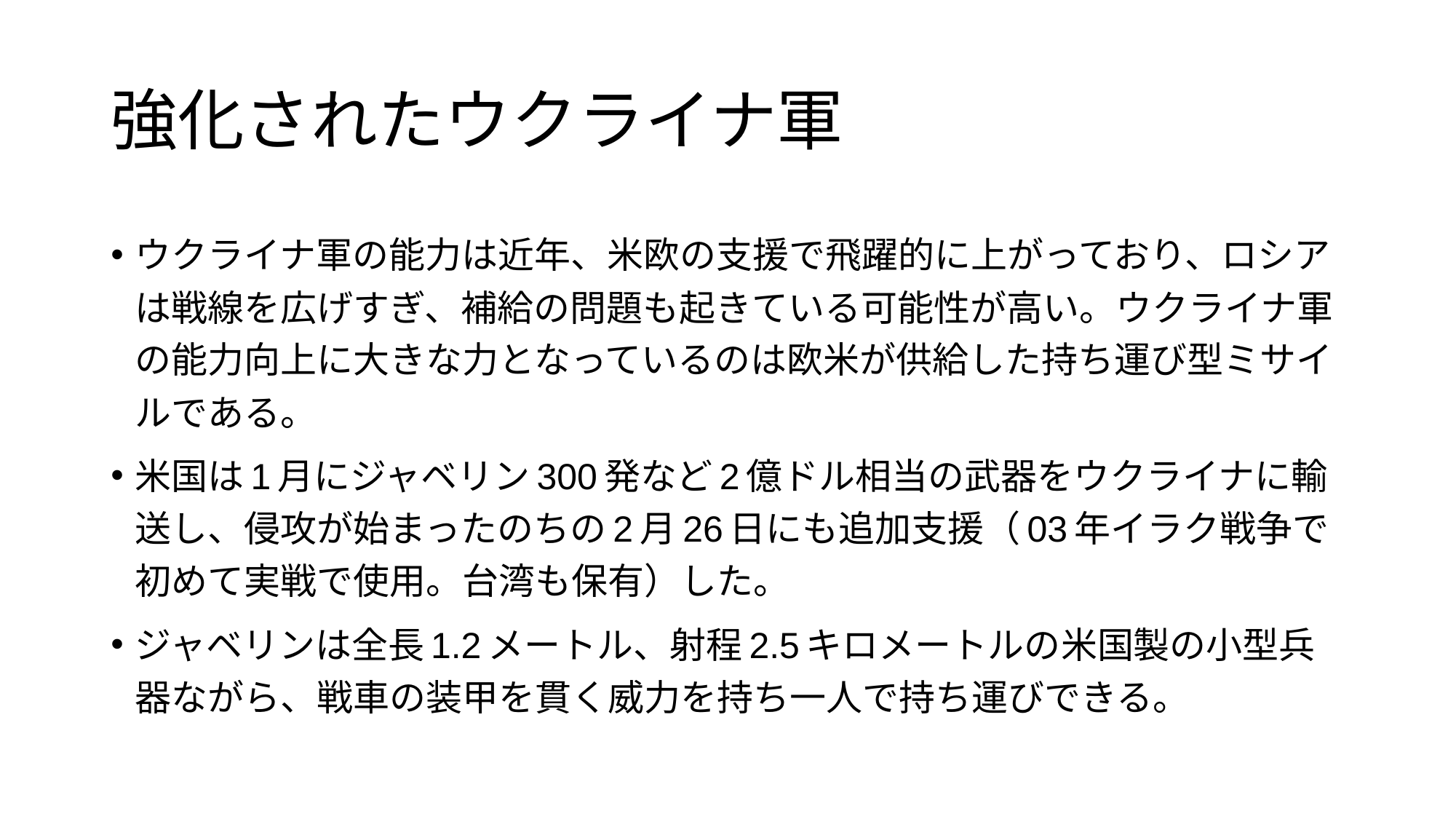

# 強化されたウクライナ軍
ウクライナ軍の能力は近年、米欧の支援で飛躍的に上がっており、ロシアは戦線を広げすぎ、補給の問題も起きている可能性が高い。ウクライナ軍の能力向上に大きな力となっているのは欧米が供給した持ち運び型ミサイルである。
米国は1月にジャベリン300発など2億ドル相当の武器をウクライナに輸送し、侵攻が始まったのちの2月26日にも追加支援（03年イラク戦争で初めて実戦で使用。台湾も保有）した。
ジャベリンは全長1.2メートル、射程2.5キロメートルの米国製の小型兵器ながら、戦車の装甲を貫く威力を持ち一人で持ち運びできる。